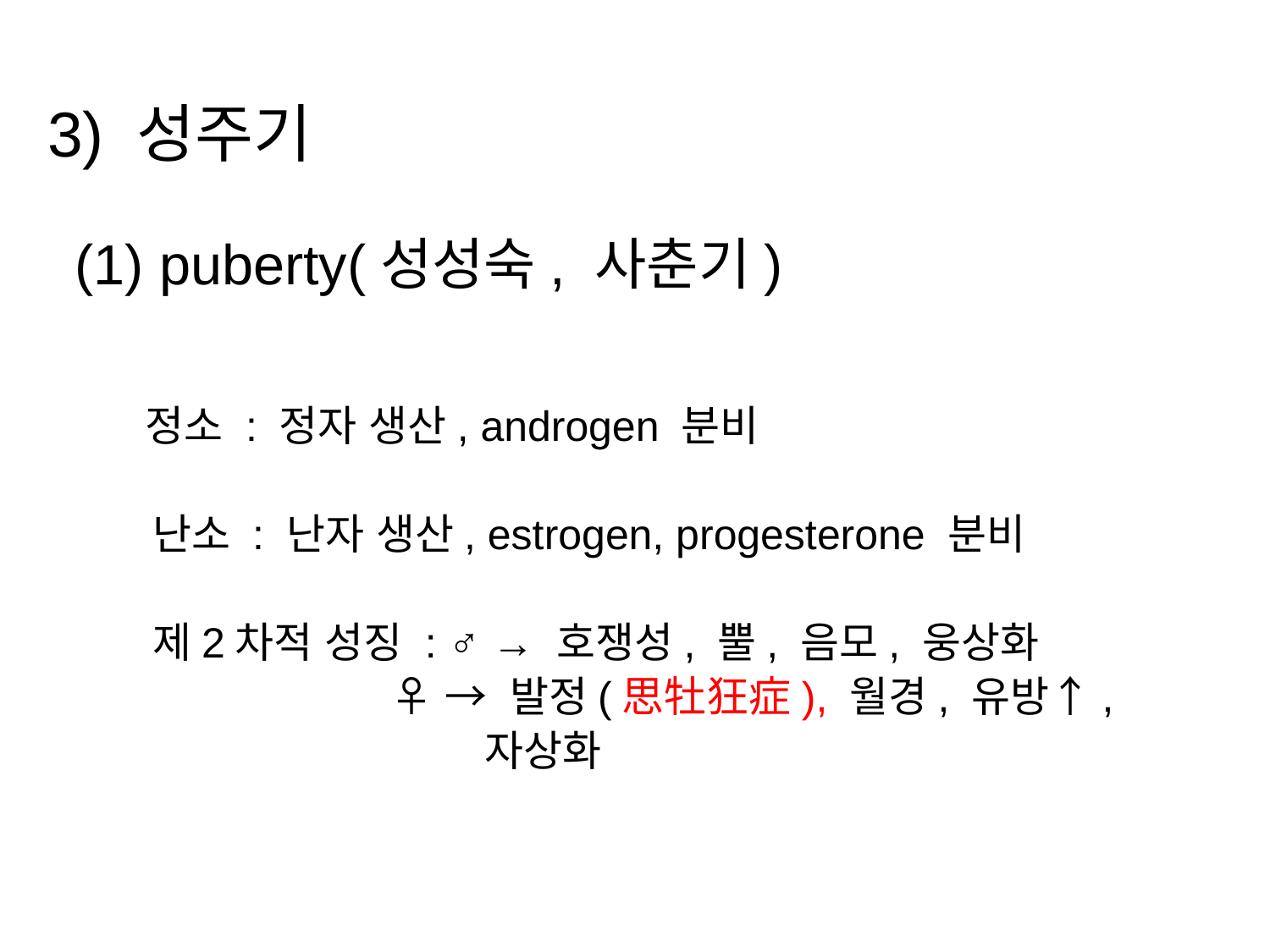

3) 성주기

  (1) puberty(성성숙, 사춘기)

         정소 : 정자 생산, androgen 분비

        난소 : 난자 생산, estrogen, progesterone 분비

        제2차적 성징 : ♂ → 호쟁성, 뿔, 음모, 웅상화
                             ♀ → 발정(思牡狂症), 월경, 유방↑,
                                    자상화